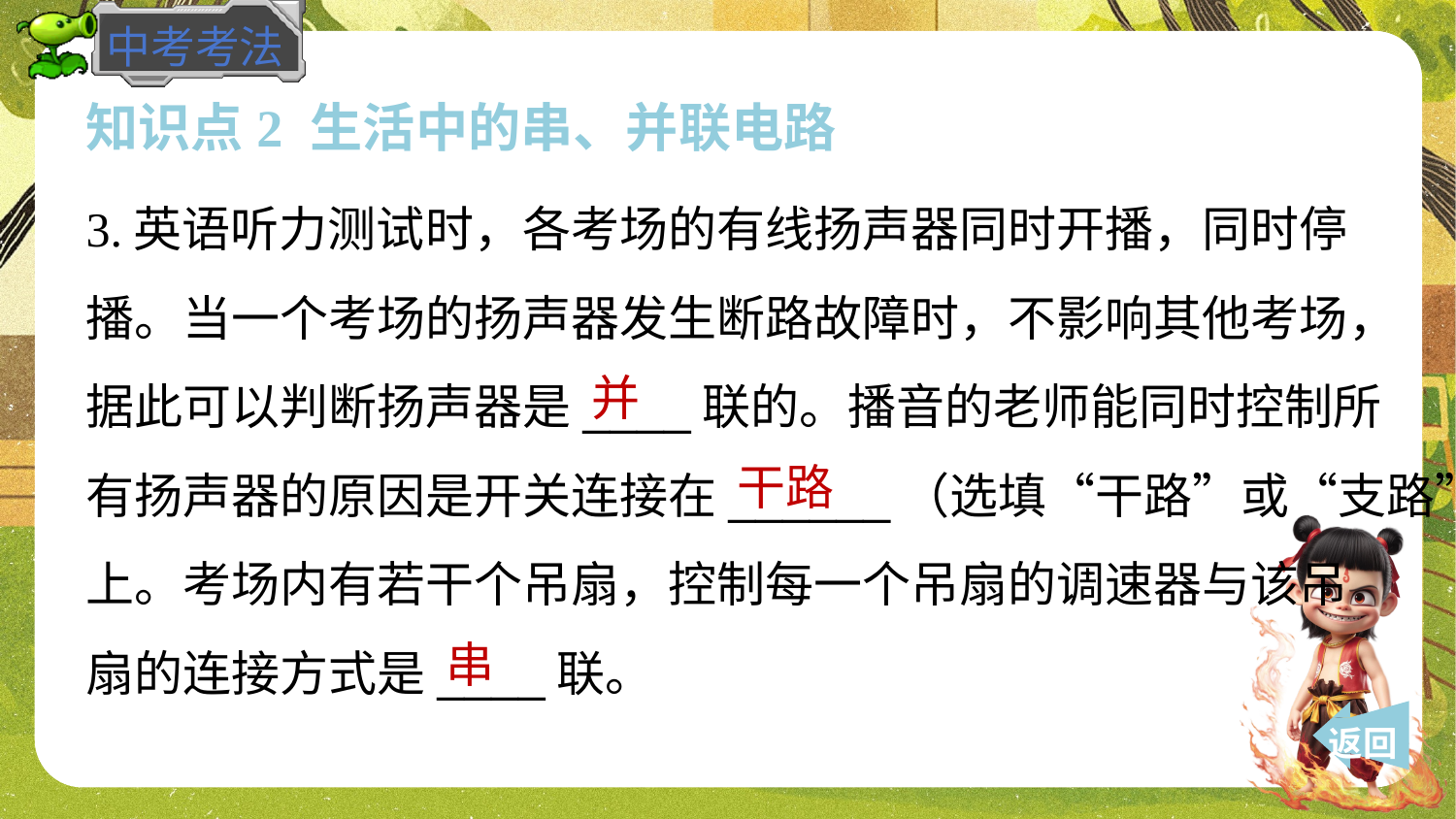

知识点2 生活中的串、并联电路
3.英语听力测试时，各考场的有线扬声器同时开播，同时停
播。当一个考场的扬声器发生断路故障时，不影响其他考场，
据此可以判断扬声器是____联的。播音的老师能同时控制所
有扬声器的原因是开关连接在______（选填“干路”或“支路”）
上。考场内有若干个吊扇，控制每一个吊扇的调速器与该吊
扇的连接方式是____联。
并
干路
串
 返回